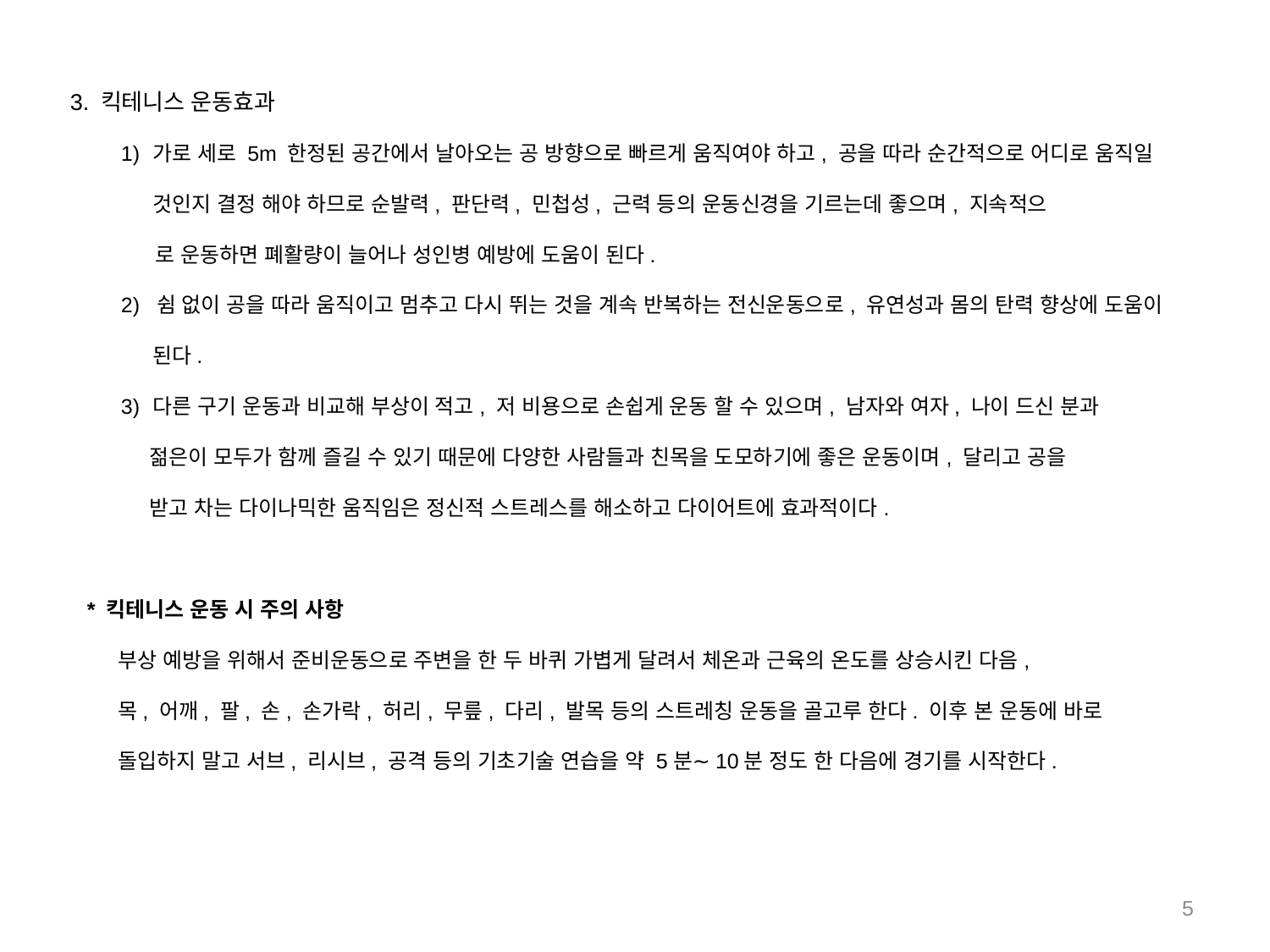

3. 킥테니스 운동효과
가로 세로 5m 한정된 공간에서 날아오는 공 방향으로 빠르게 움직여야 하고, 공을 따라 순간적으로 어디로 움직일 것인지 결정 해야 하므로 순발력, 판단력, 민첩성, 근력 등의 운동신경을 기르는데 좋으며, 지속적으
     로 운동하면 폐활량이 늘어나 성인병 예방에 도움이 된다.
2)  쉼 없이 공을 따라 움직이고 멈추고 다시 뛰는 것을 계속 반복하는 전신운동으로, 유연성과 몸의 탄력 향상에 도움이 된다.
다른 구기 운동과 비교해 부상이 적고, 저 비용으로 손쉽게 운동 할 수 있으며, 남자와 여자, 나이 드신 분과
    젊은이 모두가 함께 즐길 수 있기 때문에 다양한 사람들과 친목을 도모하기에 좋은 운동이며, 달리고 공을
    받고 차는 다이나믹한 움직임은 정신적 스트레스를 해소하고 다이어트에 효과적이다.

     * 킥테니스 운동 시 주의 사항
    부상 예방을 위해서 준비운동으로 주변을 한 두 바퀴 가볍게 달려서 체온과 근육의 온도를 상승시킨 다음,
    목, 어깨, 팔, 손, 손가락, 허리, 무릎, 다리, 발목 등의 스트레칭 운동을 골고루 한다. 이후 본 운동에 바로
    돌입하지 말고 서브, 리시브, 공격 등의 기초기술 연습을 약 5분∼10분 정도 한 다음에 경기를 시작한다.
5